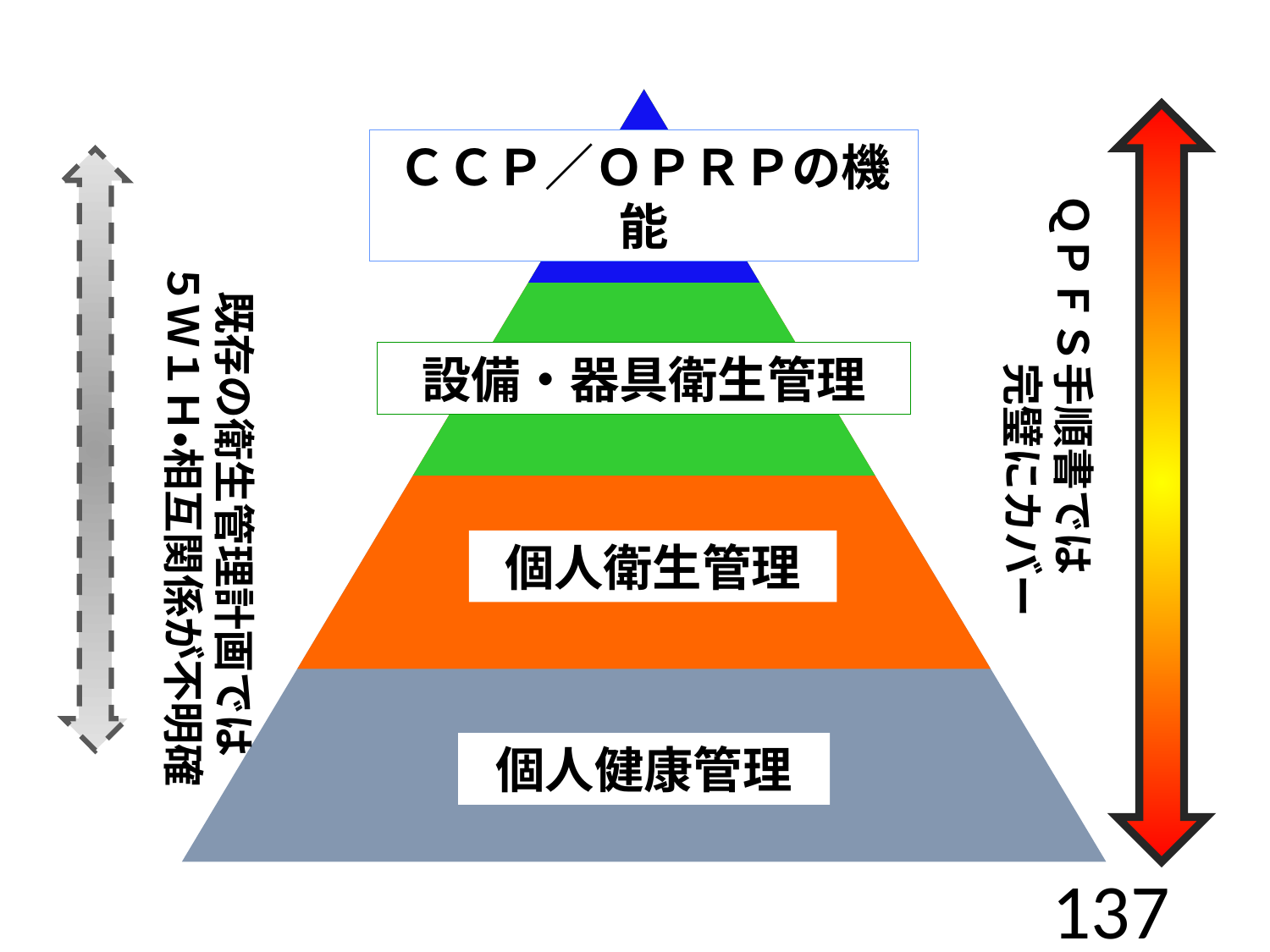

ＣＣＰ／ＯＰＲＰの機能
設備・器具衛生管理
個人衛生管理
個人健康管理

ＱＰＦＳ手順書では　　　　　完璧にカバー
既存の衛生管理計画では
５Ｗ１Ｈ・相互関係が不明確
137